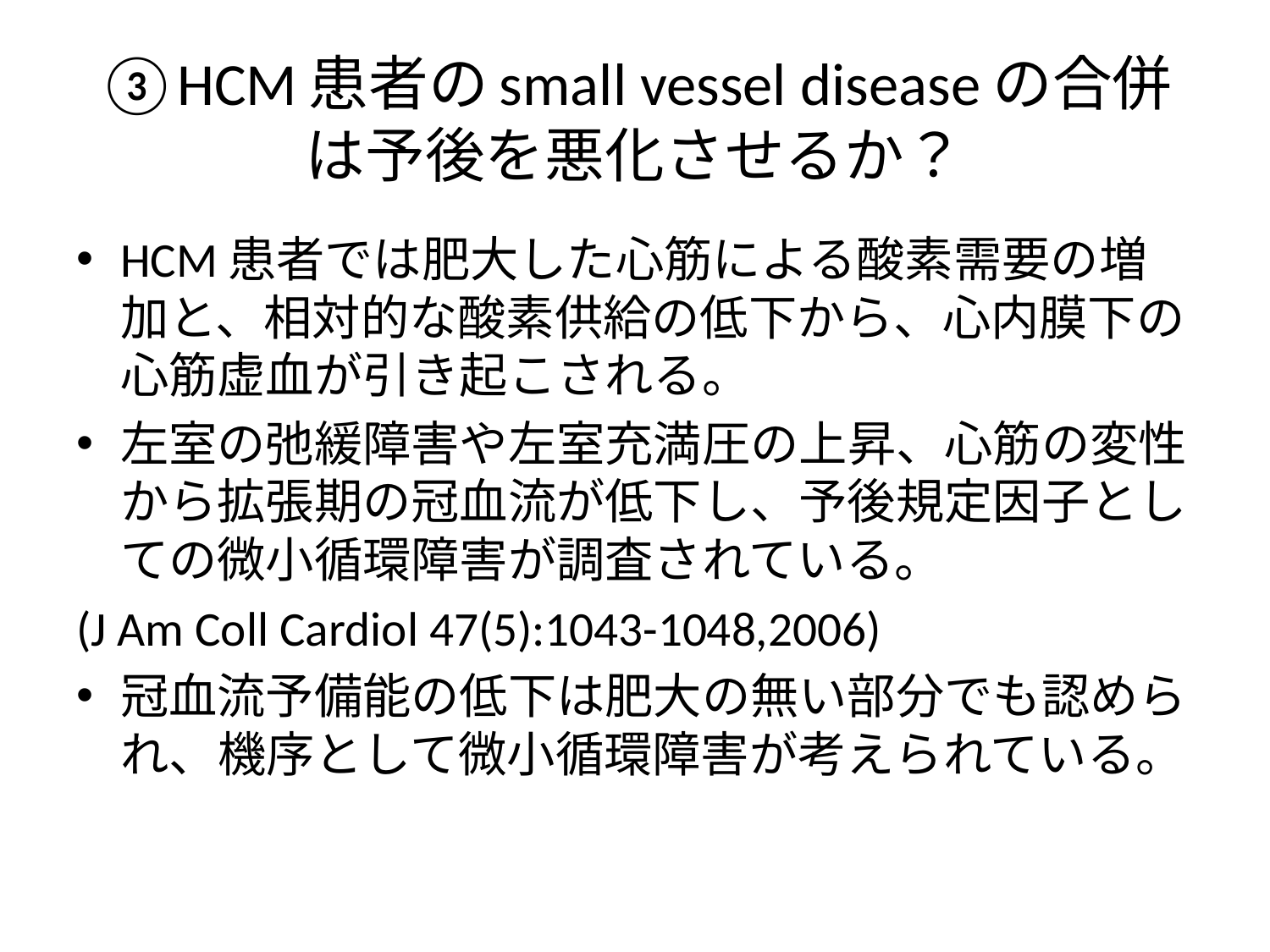

# ③HCM患者のsmall vessel diseaseの合併は予後を悪化させるか？
HCM患者では肥大した心筋による酸素需要の増加と、相対的な酸素供給の低下から、心内膜下の心筋虚血が引き起こされる。
左室の弛緩障害や左室充満圧の上昇、心筋の変性から拡張期の冠血流が低下し、予後規定因子としての微小循環障害が調査されている。
(J Am Coll Cardiol 47(5):1043-1048,2006)
冠血流予備能の低下は肥大の無い部分でも認められ、機序として微小循環障害が考えられている。